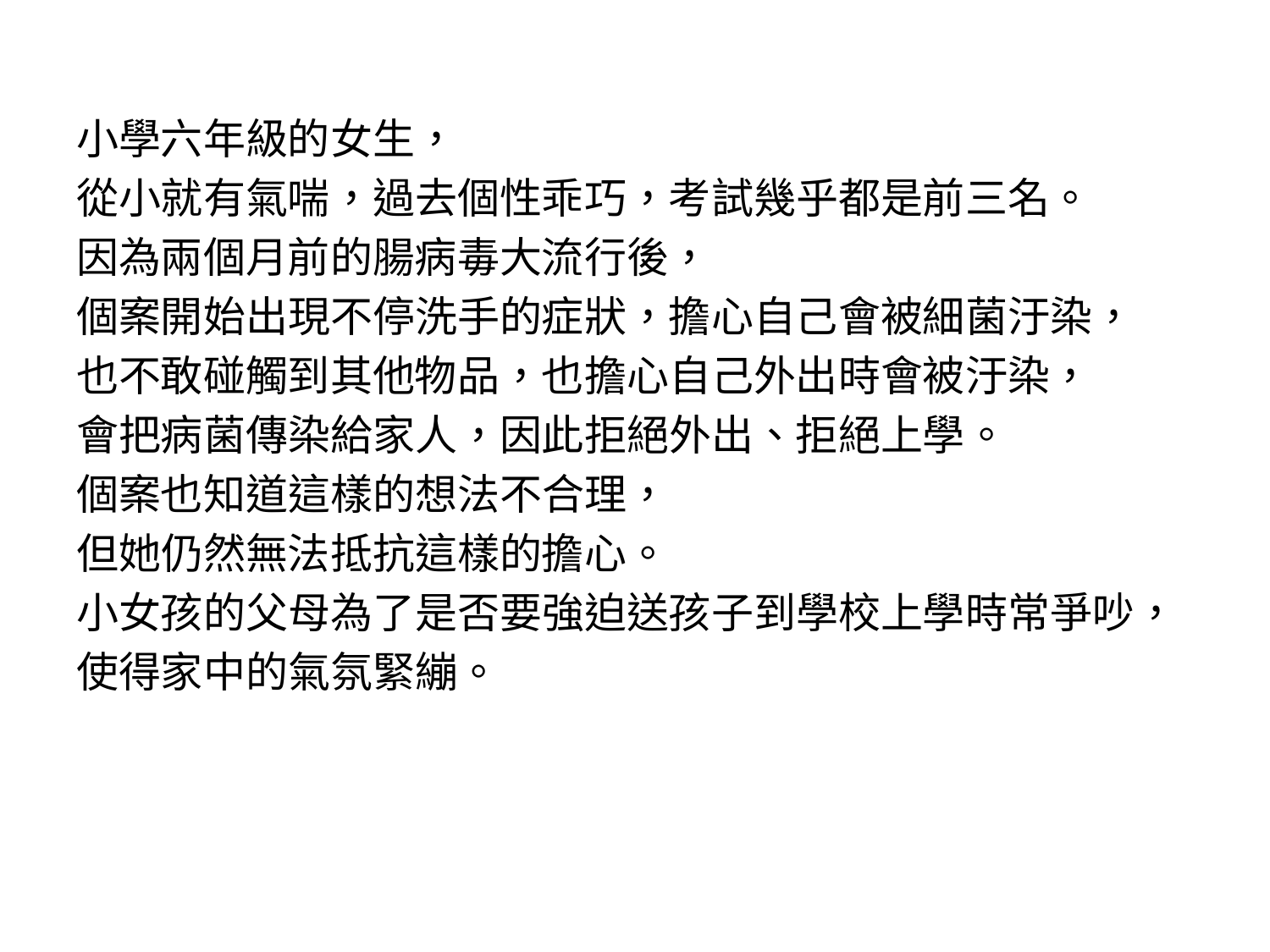

小學六年級的女生，
從小就有氣喘，過去個性乖巧，考試幾乎都是前三名。
因為兩個月前的腸病毒大流行後，
個案開始出現不停洗手的症狀，擔心自己會被細菌汙染，
也不敢碰觸到其他物品，也擔心自己外出時會被汙染，
會把病菌傳染給家人，因此拒絕外出、拒絕上學。
個案也知道這樣的想法不合理，
但她仍然無法抵抗這樣的擔心。
小女孩的父母為了是否要強迫送孩子到學校上學時常爭吵，
使得家中的氣氛緊繃。